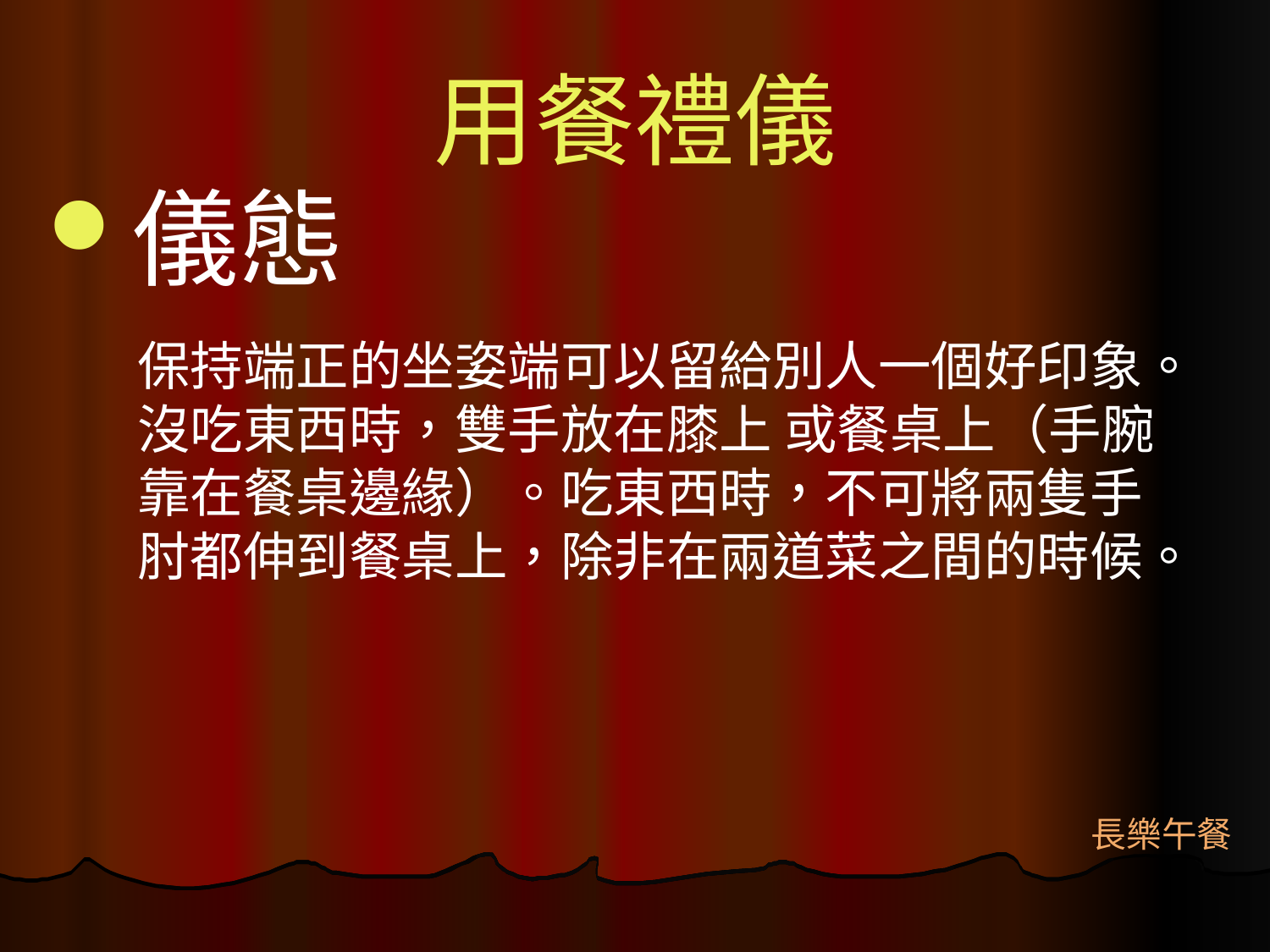

# 用餐禮儀
儀態
保持端正的坐姿端可以留給別人一個好印象。沒吃東西時，雙手放在膝上 或餐桌上（手腕靠在餐桌邊緣）。吃東西時，不可將兩隻手肘都伸到餐桌上，除非在兩道菜之間的時候。
長樂午餐